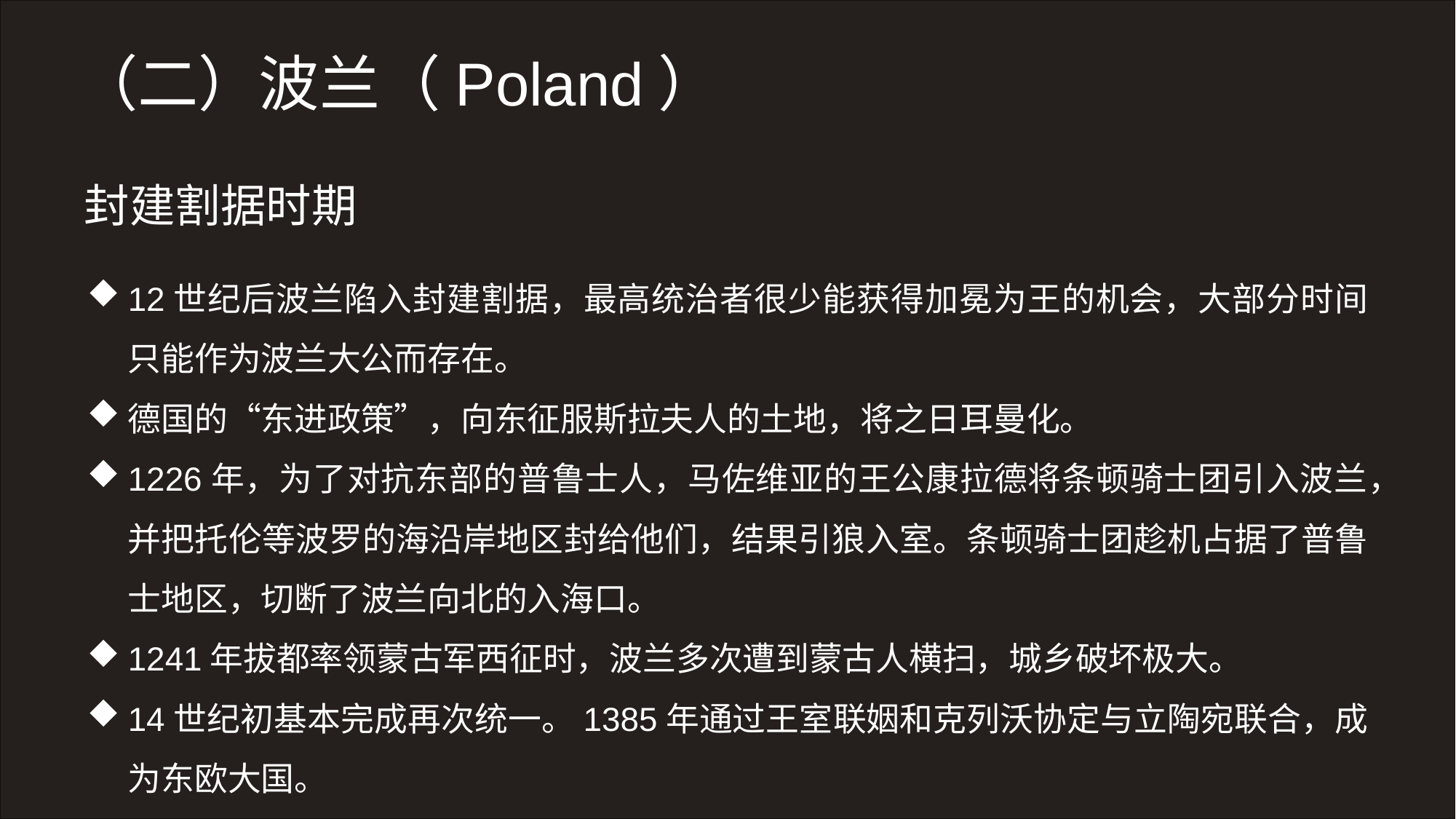

（二）波兰（Poland）
封建割据时期
12世纪后波兰陷入封建割据，最高统治者很少能获得加冕为王的机会，大部分时间只能作为波兰大公而存在。
德国的“东进政策”，向东征服斯拉夫人的土地，将之日耳曼化。
1226年，为了对抗东部的普鲁士人，马佐维亚的王公康拉德将条顿骑士团引入波兰，并把托伦等波罗的海沿岸地区封给他们，结果引狼入室。条顿骑士团趁机占据了普鲁士地区，切断了波兰向北的入海口。
1241年拔都率领蒙古军西征时，波兰多次遭到蒙古人横扫，城乡破坏极大。
14世纪初基本完成再次统一。1385年通过王室联姻和克列沃协定与立陶宛联合，成为东欧大国。